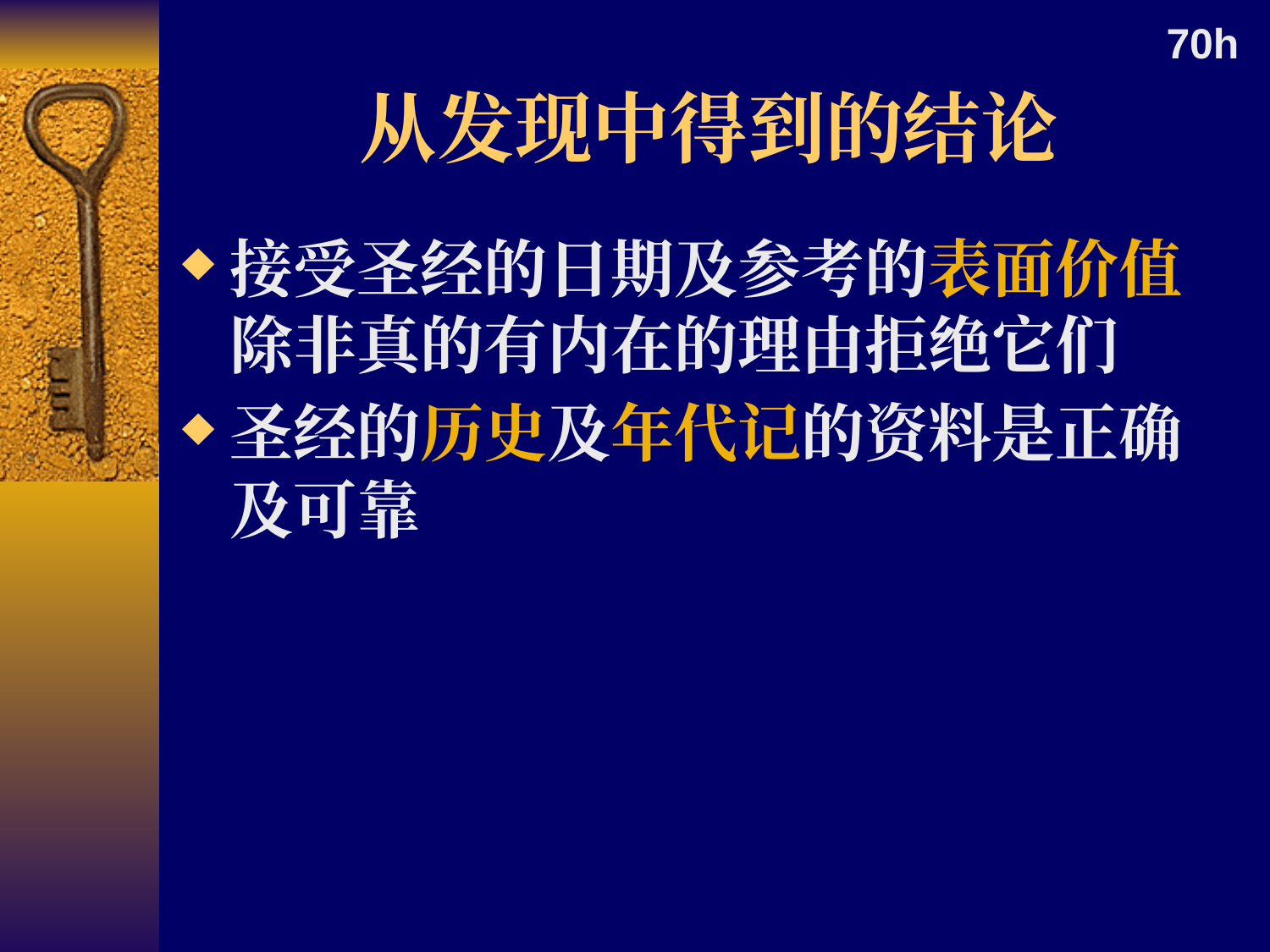

70h
# 从发现中得到的结论
接受圣经的日期及参考的表面价值除非真的有内在的理由拒绝它们
圣经的历史及年代记的资料是正确及可靠